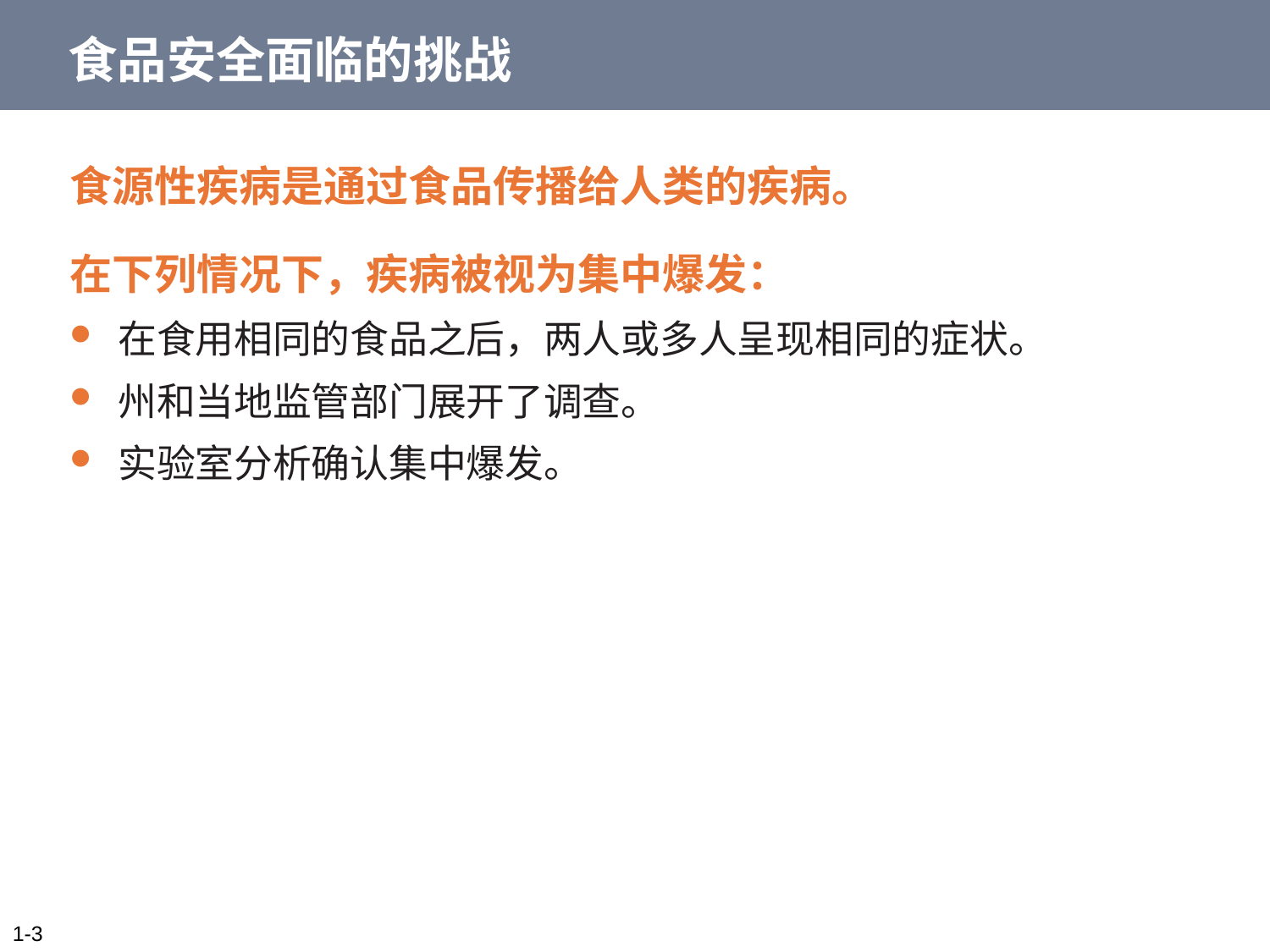

# 食品安全面临的挑战
食源性疾病是通过食品传播给人类的疾病。
在下列情况下，疾病被视为集中爆发：
在食用相同的食品之后，两人或多人呈现相同的症状。
州和当地监管部门展开了调查。
实验室分析确认集中爆发。

1-3